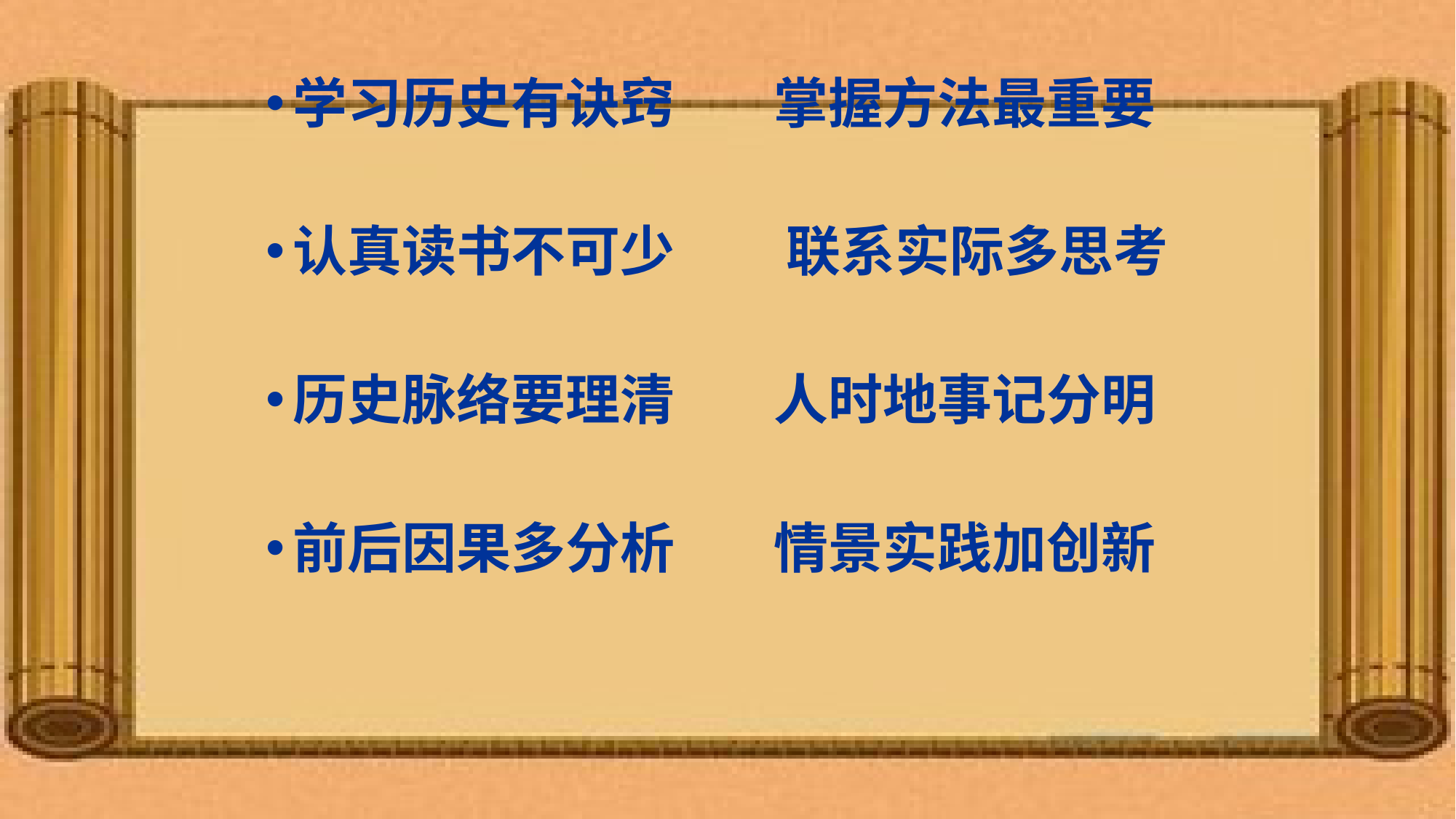

学习历史有诀窍        掌握方法最重要

认真读书不可少         联系实际多思考

历史脉络要理清        人时地事记分明

前后因果多分析        情景实践加创新